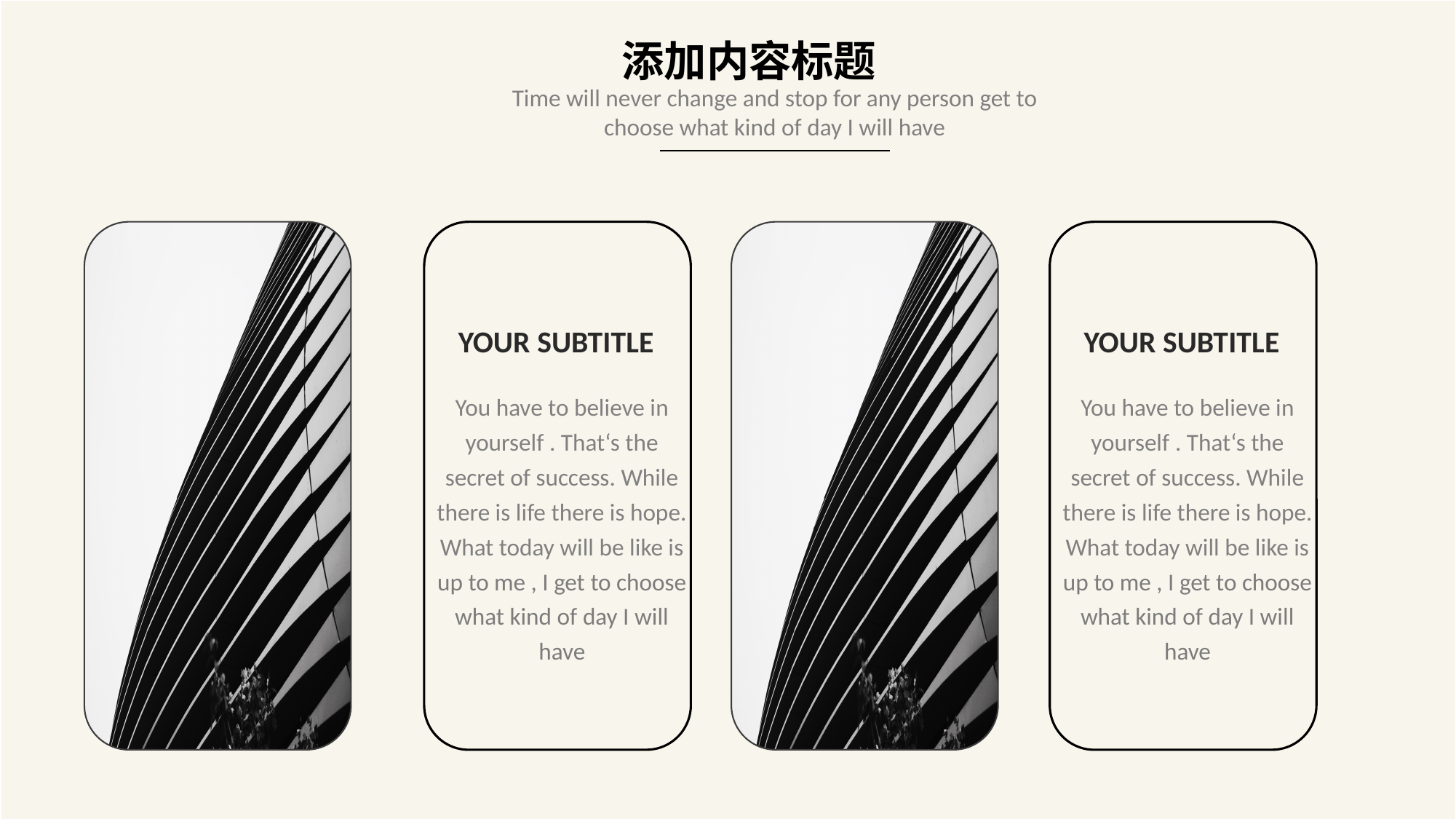

添加内容标题
Time will never change and stop for any person get to choose what kind of day I will have

YOUR SUBTITLE
YOUR SUBTITLE
You have to believe in yourself . That‘s the secret of success. While there is life there is hope. What today will be like is up to me , I get to choose what kind of day I will have
You have to believe in yourself . That‘s the secret of success. While there is life there is hope. What today will be like is up to me , I get to choose what kind of day I will have